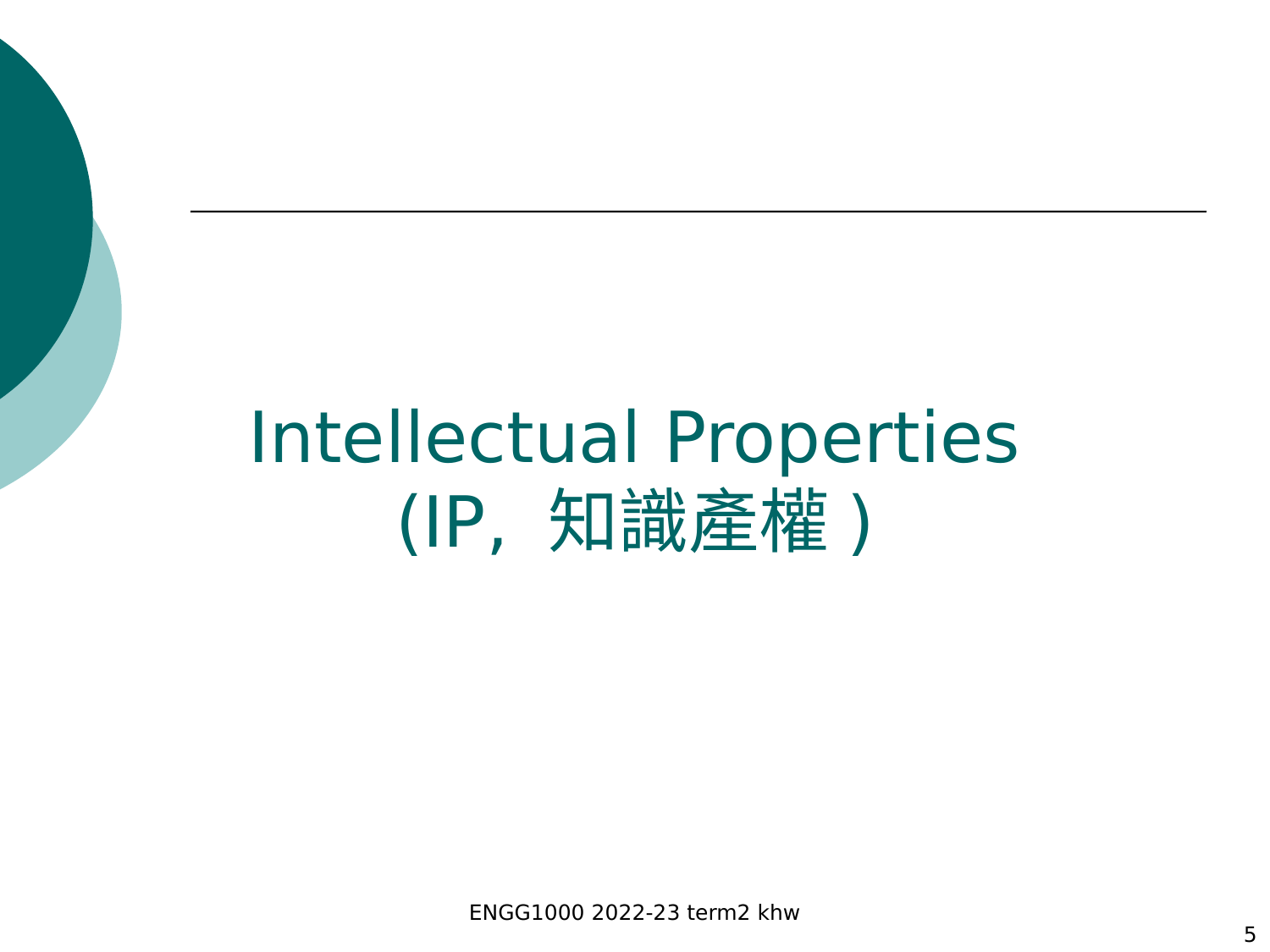

Intellectual Properties
(IP, 知識產權)
ENGG1000 2022-23 term2 khw
5